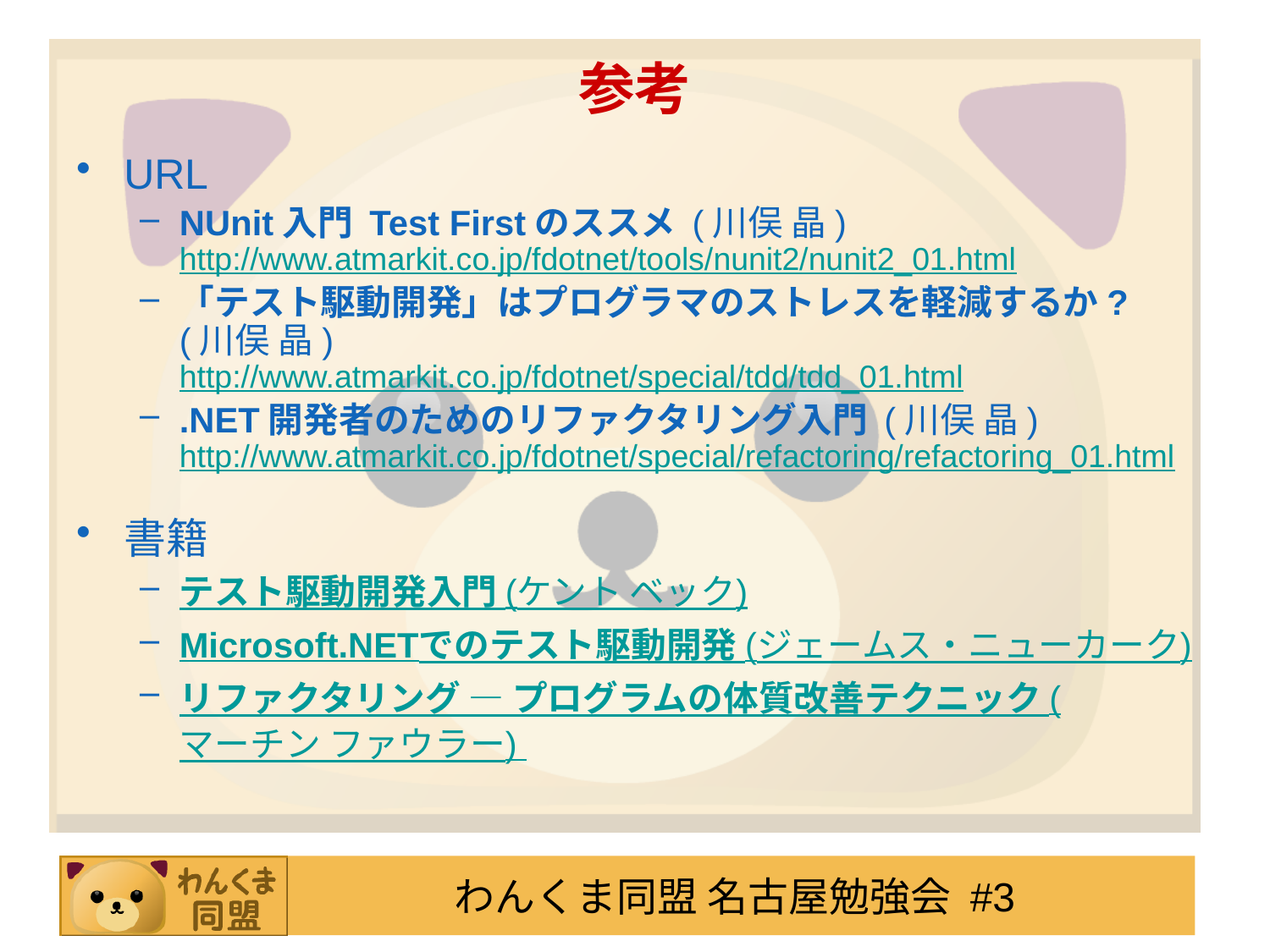

# 参考
URL
NUnit入門 Test Firstのススメ (川俣 晶)
http://www.atmarkit.co.jp/fdotnet/tools/nunit2/nunit2_01.html
「テスト駆動開発」はプログラマのストレスを軽減するか? (川俣 晶)
http://www.atmarkit.co.jp/fdotnet/special/tdd/tdd_01.html
.NET開発者のためのリファクタリング入門 (川俣 晶)
http://www.atmarkit.co.jp/fdotnet/special/refactoring/refactoring_01.html
書籍
テスト駆動開発入門 (ケント ベック)
Microsoft.NETでのテスト駆動開発 (ジェームス・ニューカーク)
リファクタリング ― プログラムの体質改善テクニック (マーチン ファウラー)